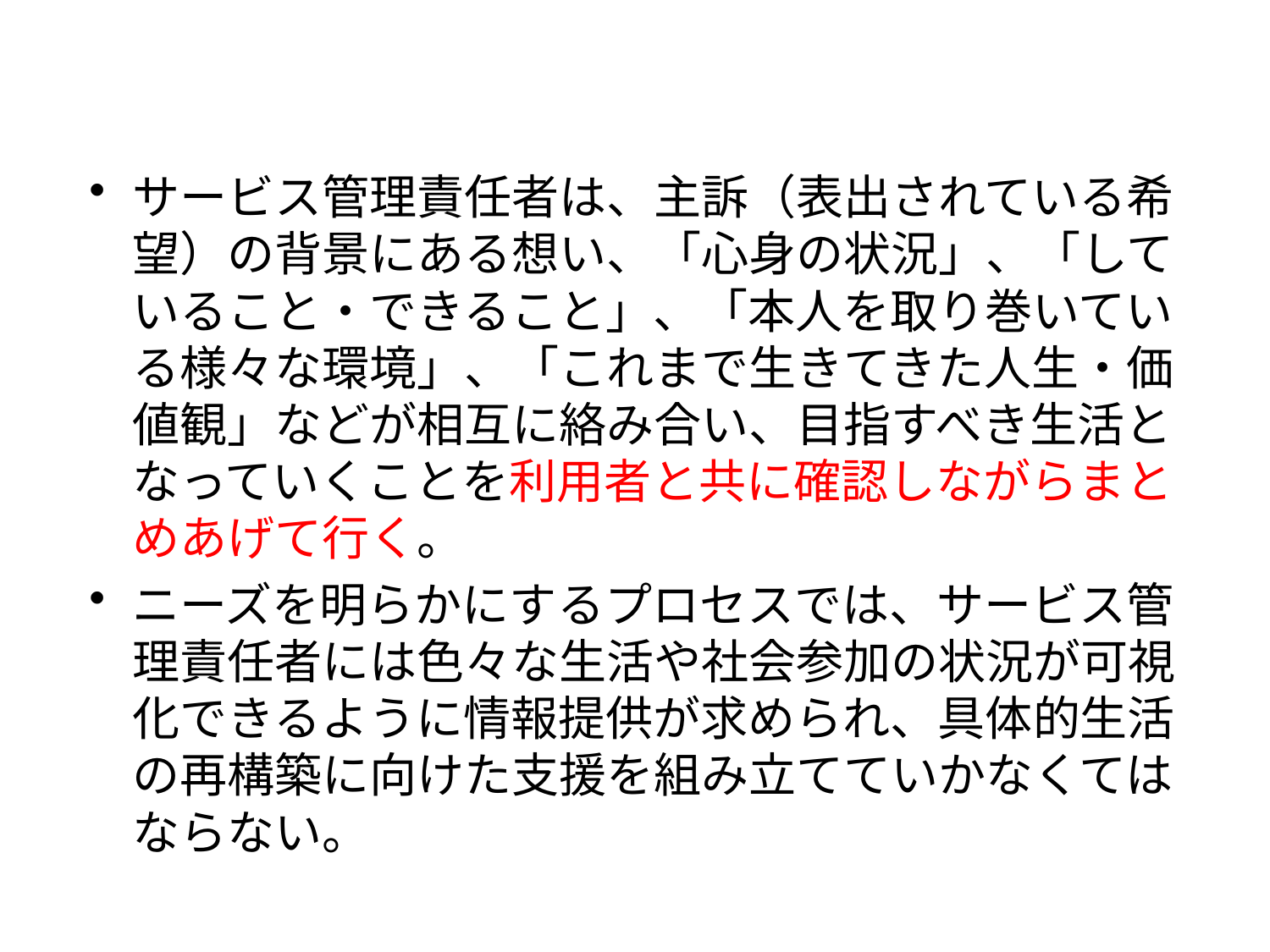

サービス管理責任者は、主訴（表出されている希望）の背景にある想い、「心身の状況」、「していること・できること」、「本人を取り巻いている様々な環境」、「これまで生きてきた人生・価値観」などが相互に絡み合い、目指すべき生活となっていくことを利用者と共に確認しながらまとめあげて行く。
ニーズを明らかにするプロセスでは、サービス管理責任者には色々な生活や社会参加の状況が可視化できるように情報提供が求められ、具体的生活の再構築に向けた支援を組み立てていかなくてはならない。